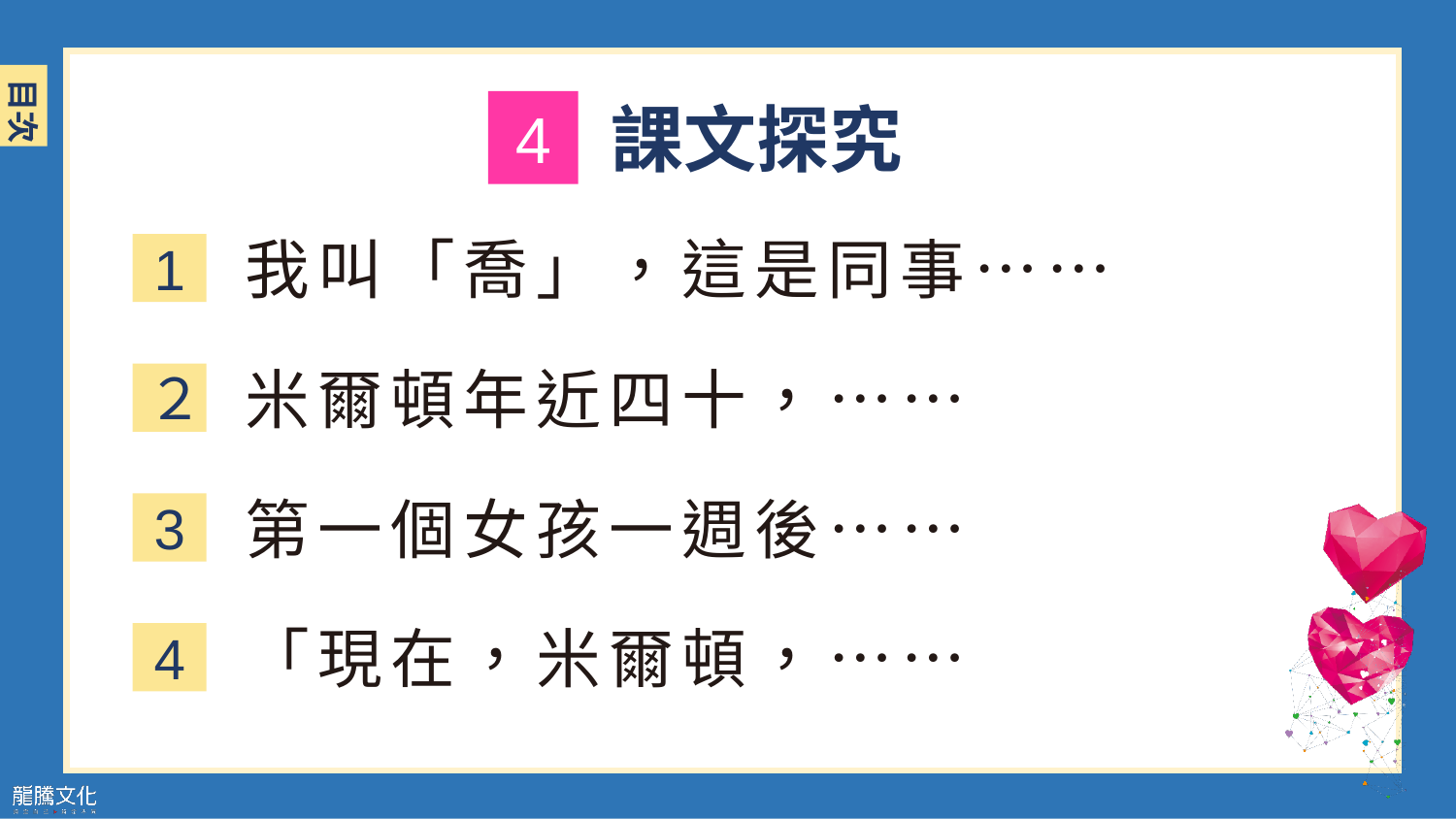

課文探究
4
我叫「喬」，這是同事……

1
米爾頓年近四十，……

２
第一個女孩一週後……

3
「現在，米爾頓，……

4